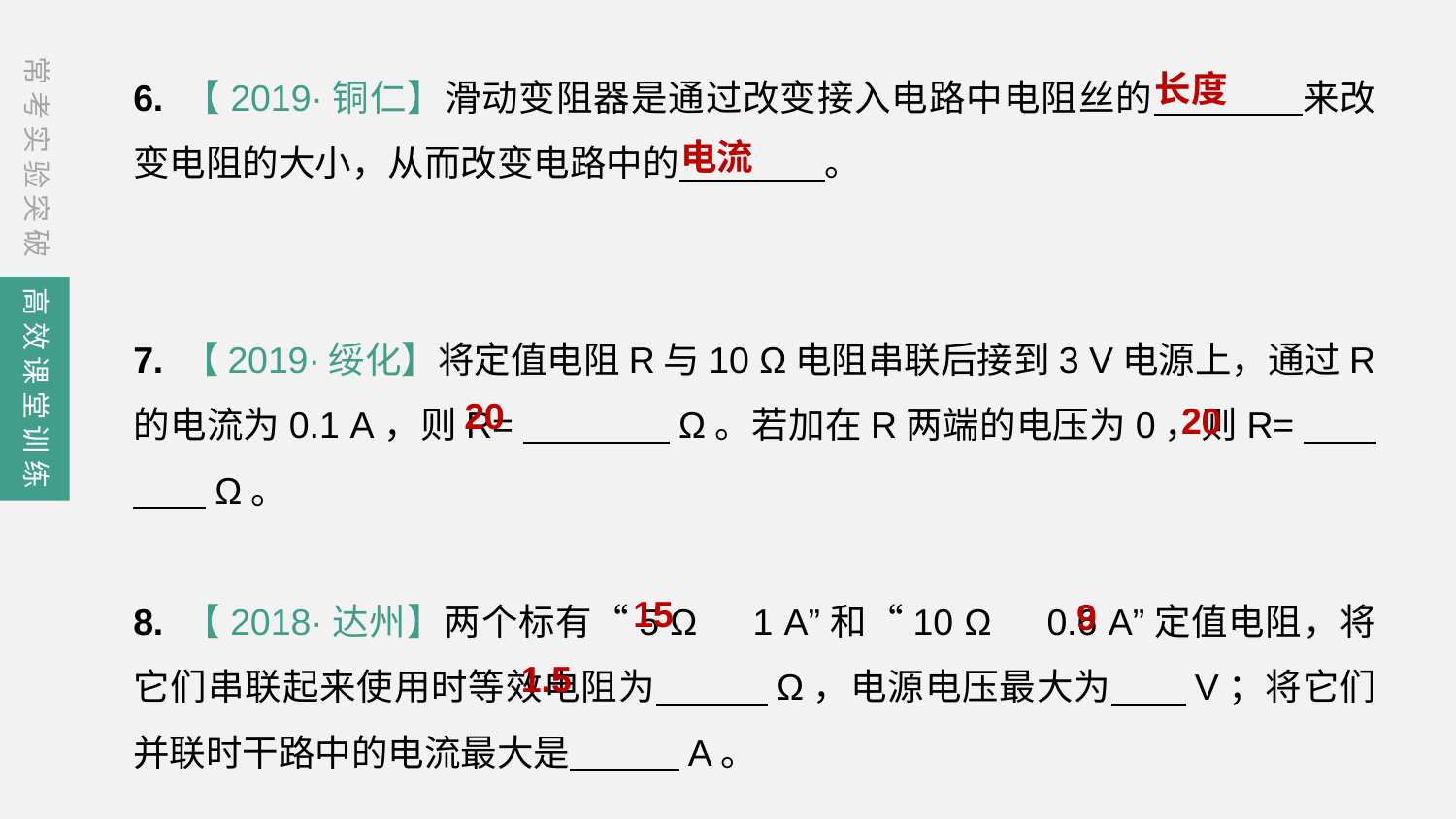

长度
常考实验突破
6. 【2019·铜仁】滑动变阻器是通过改变接入电路中电阻丝的　　　　来改变电阻的大小，从而改变电路中的　　　　。

7. 【2019·绥化】将定值电阻R与10 Ω电阻串联后接到3 V电源上，通过R的电流为0.1 A，则R=　　　　Ω。若加在R两端的电压为0，则R=　　　　Ω。

8. 【2018·达州】两个标有“5 Ω　1 A”和“10 Ω　0.6 A”定值电阻，将它们串联起来使用时等效电阻为　　　Ω，电源电压最大为　　V；将它们并联时干路中的电流最大是　　　A。
电流

高效课堂训练
20
20
15
9
1.5